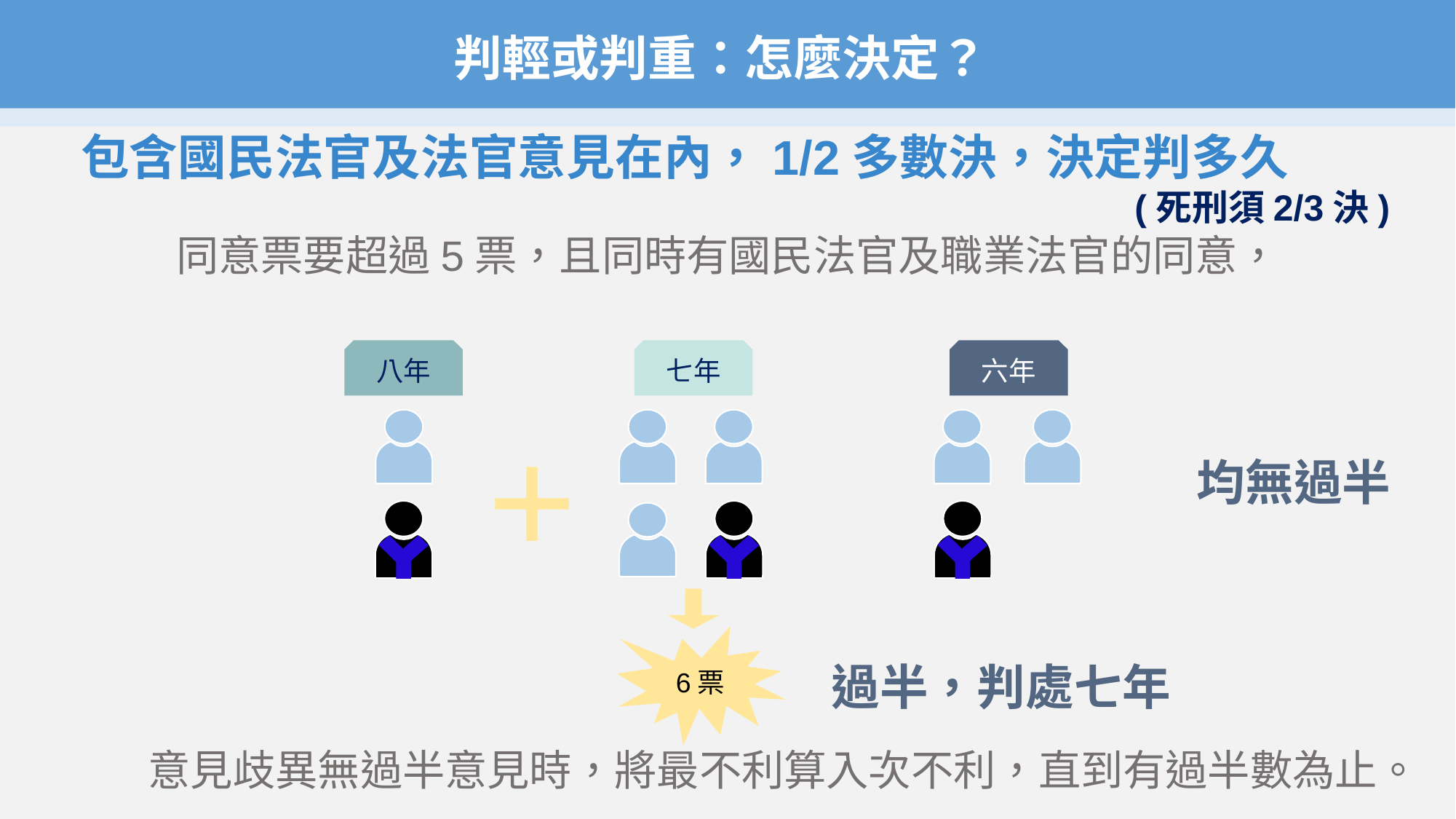

判輕或判重：怎麼決定？
包含國民法官及法官意見在內，1/2多數決，決定判多久
(死刑須2/3決)
         同意票要超過5票，且同時有國民法官及職業法官的同意，
八年
七年
六年

均無過半

6票
過半，判處七年
意見歧異無過半意見時，將最不利算入次不利，直到有過半數為止。